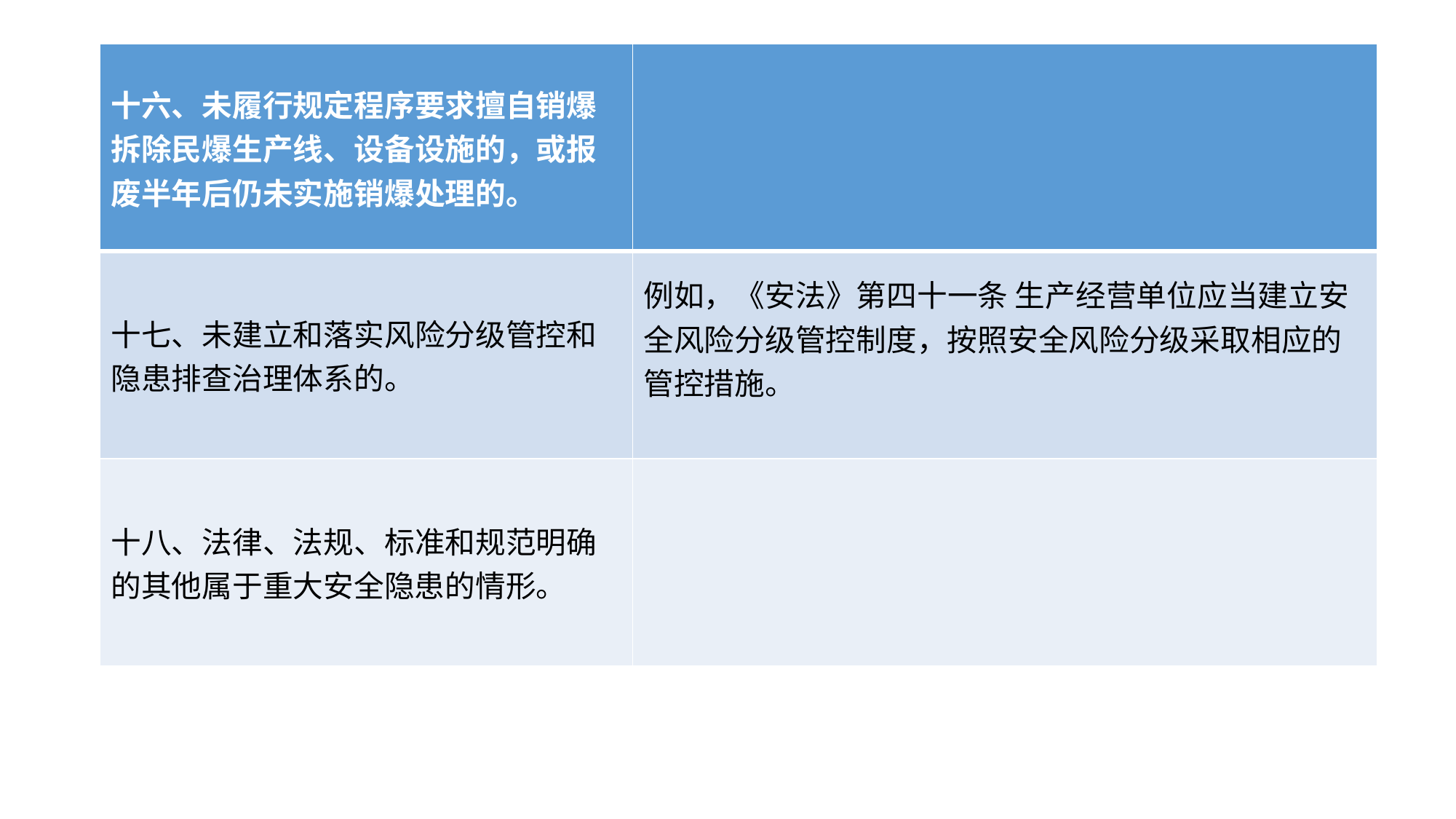

#
| 十六、未履行规定程序要求擅自销爆拆除民爆生产线、设备设施的，或报废半年后仍未实施销爆处理的。 |  |
| --- | --- |
| 十七、未建立和落实风险分级管控和隐患排查治理体系的。 | 例如，《安法》第四十一条 生产经营单位应当建立安全风险分级管控制度，按照安全风险分级采取相应的管控措施。 |
| 十八、法律、法规、标准和规范明确的其他属于重大安全隐患的情形。 |  |